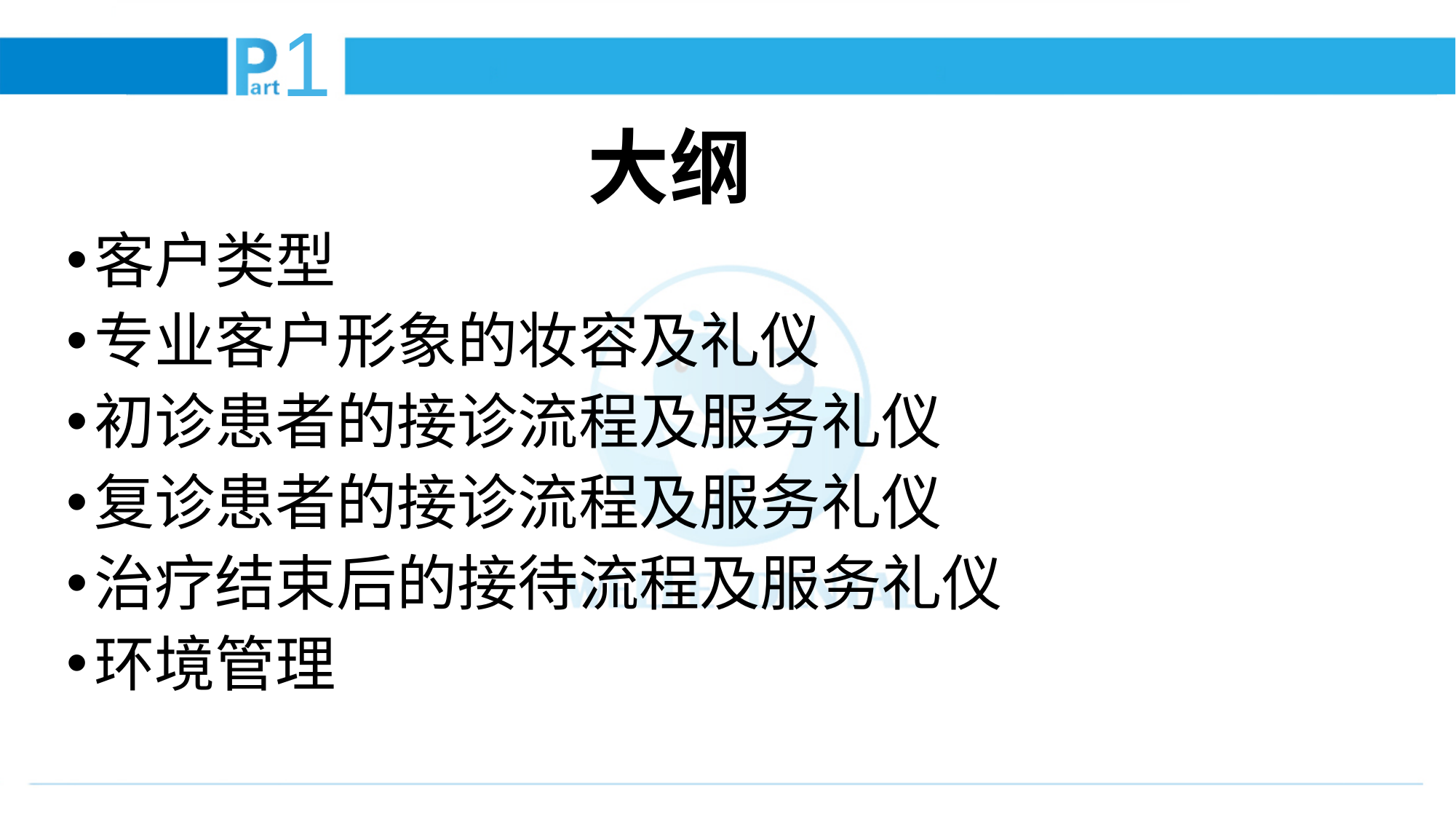

1
                                                      大纲
客户类型
专业客户形象的妆容及礼仪
初诊患者的接诊流程及服务礼仪
复诊患者的接诊流程及服务礼仪
治疗结束后的接待流程及服务礼仪
环境管理